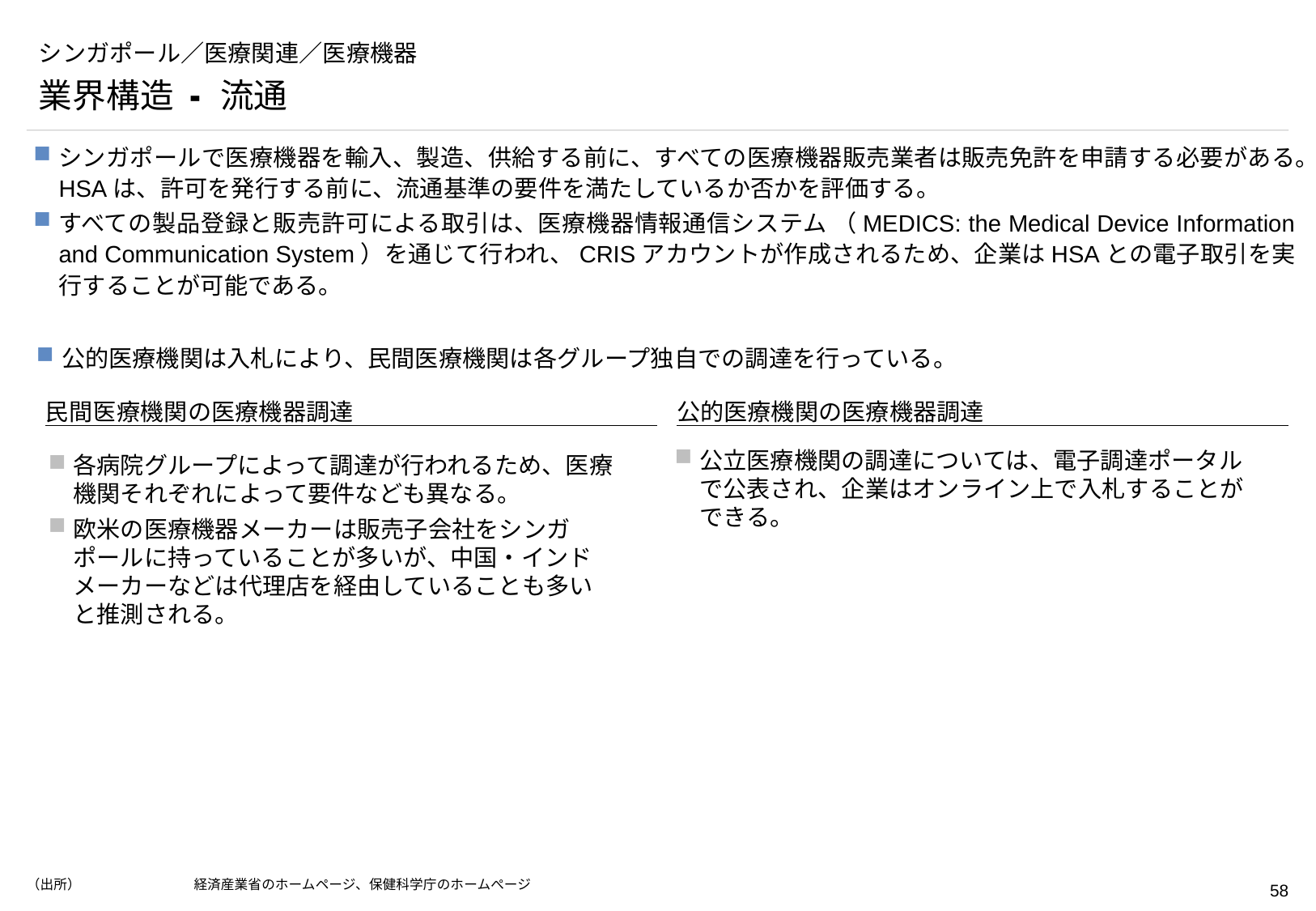

# シンガポール／医療関連／医療機器
業界構造 - 流通
シンガポールで医療機器を輸入、製造、供給する前に、すべての医療機器販売業者は販売免許を申請する必要がある。HSAは、許可を発行する前に、流通基準の要件を満たしているか否かを評価する。
すべての製品登録と販売許可による取引は、医療機器情報通信システム （MEDICS: the Medical Device Information and Communication System）を通じて行われ、CRISアカウントが作成されるため、企業はHSAとの電子取引を実行することが可能である。
公的医療機関は入札により、民間医療機関は各グループ独自での調達を行っている。
民間医療機関の医療機器調達
公的医療機関の医療機器調達
公立医療機関の調達については、電子調達ポータルで公表され、企業はオンライン上で入札することができる。
各病院グループによって調達が行われるため、医療機関それぞれによって要件なども異なる。
欧米の医療機器メーカーは販売子会社をシンガポールに持っていることが多いが、中国・インドメーカーなどは代理店を経由していることも多いと推測される。
（出所）	経済産業省のホームページ、保健科学庁のホームぺージ